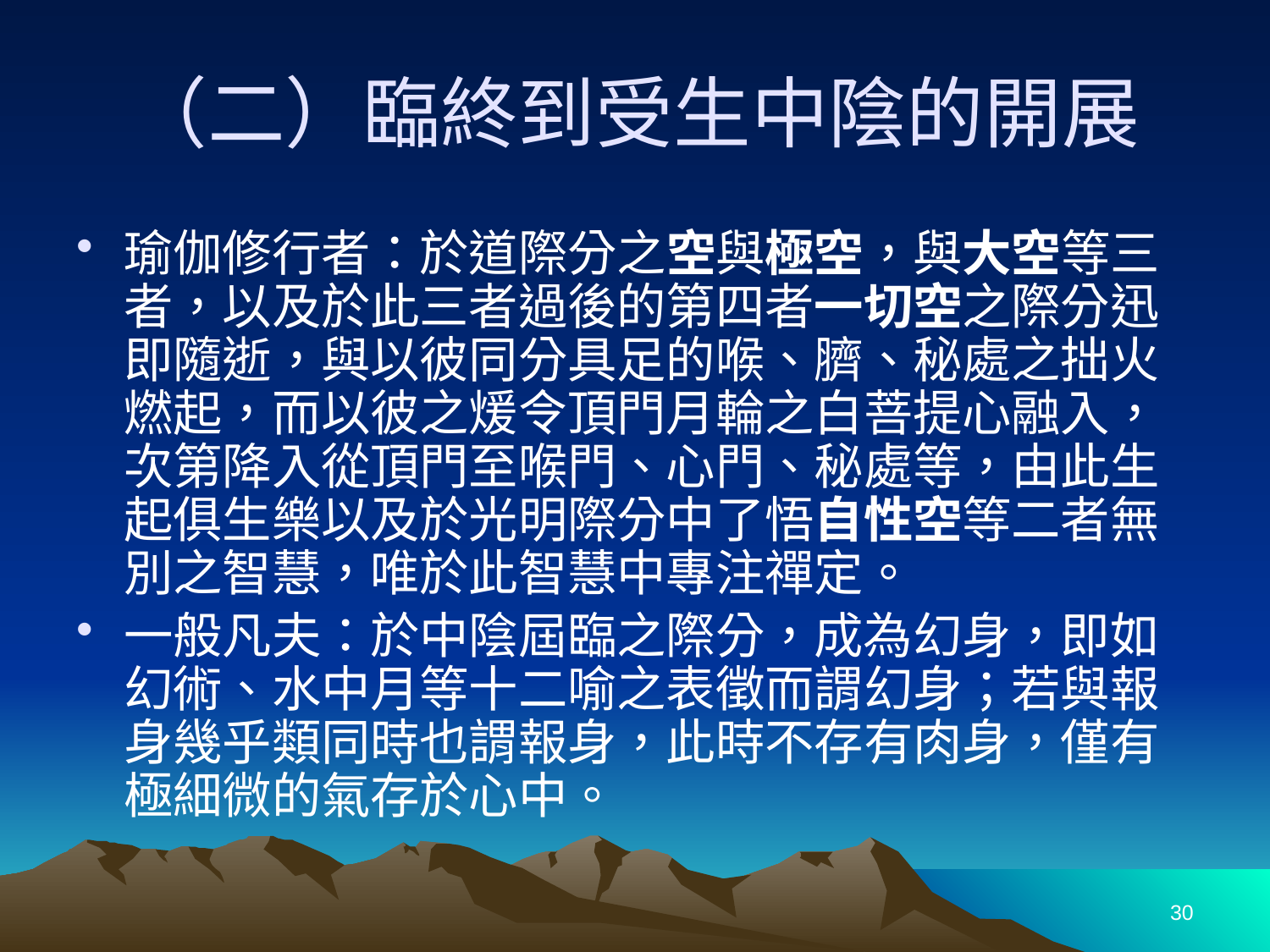

# （二）臨終到受生中陰的開展
瑜伽修行者：於道際分之空與極空，與大空等三者，以及於此三者過後的第四者一切空之際分迅即隨逝，與以彼同分具足的喉、臍、秘處之拙火燃起，而以彼之煖令頂門月輪之白菩提心融入，次第降入從頂門至喉門、心門、秘處等，由此生起俱生樂以及於光明際分中了悟自性空等二者無別之智慧，唯於此智慧中專注禪定。
一般凡夫：於中陰屆臨之際分，成為幻身，即如幻術、水中月等十二喻之表徵而謂幻身；若與報身幾乎類同時也謂報身，此時不存有肉身，僅有極細微的氣存於心中。
30